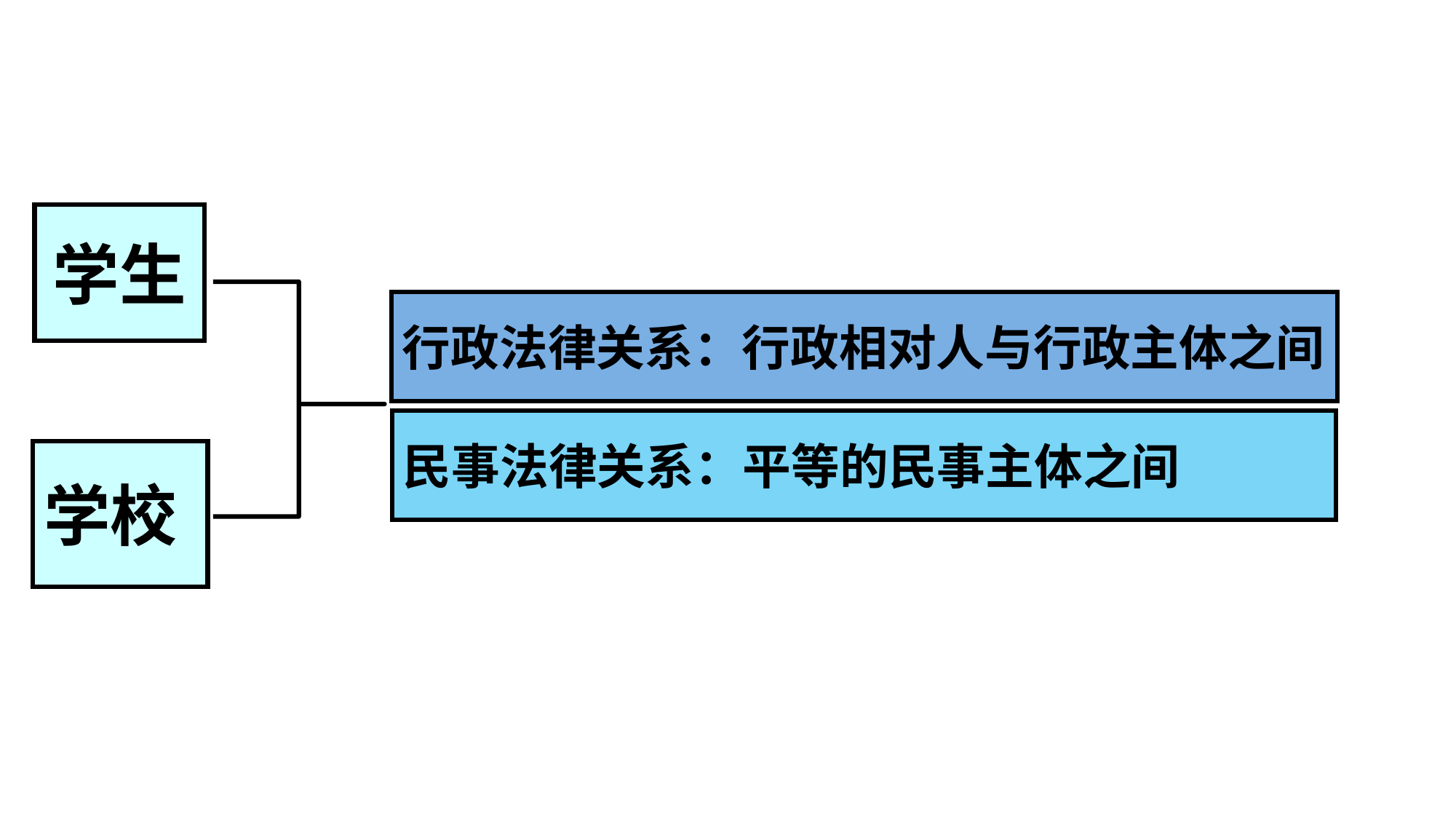

#
学生

行政法律关系：行政相对人与行政主体之间
民事法律关系：平等的民事主体之间
学校